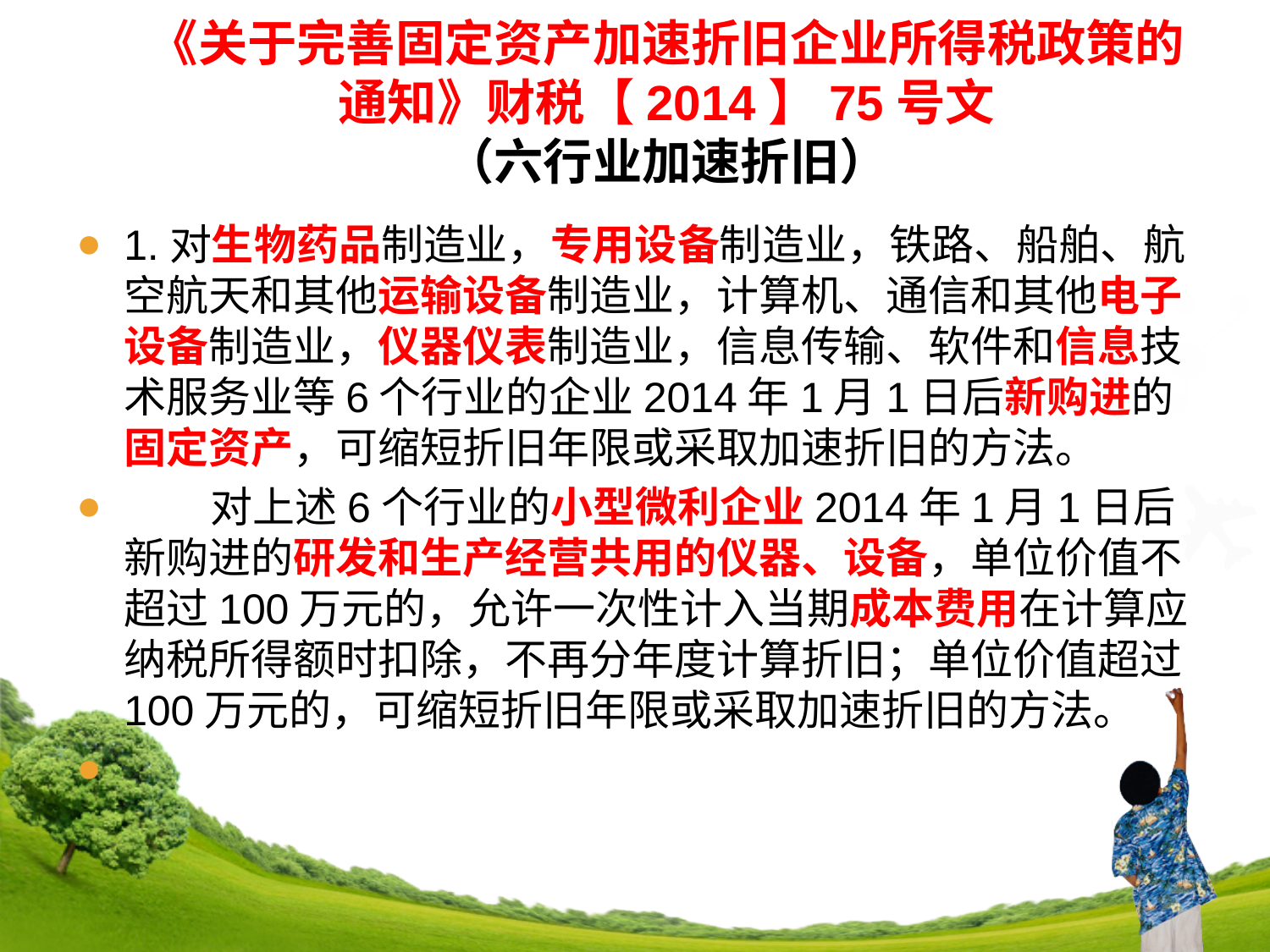

# 《关于完善固定资产加速折旧企业所得税政策的通知》财税【2014】75号文 （六行业加速折旧）
1.对生物药品制造业，专用设备制造业，铁路、船舶、航空航天和其他运输设备制造业，计算机、通信和其他电子设备制造业，仪器仪表制造业，信息传输、软件和信息技术服务业等6个行业的企业2014年1月1日后新购进的固定资产，可缩短折旧年限或采取加速折旧的方法。
        对上述6个行业的小型微利企业2014年1月1日后新购进的研发和生产经营共用的仪器、设备，单位价值不超过100万元的，允许一次性计入当期成本费用在计算应纳税所得额时扣除，不再分年度计算折旧；单位价值超过100万元的，可缩短折旧年限或采取加速折旧的方法。